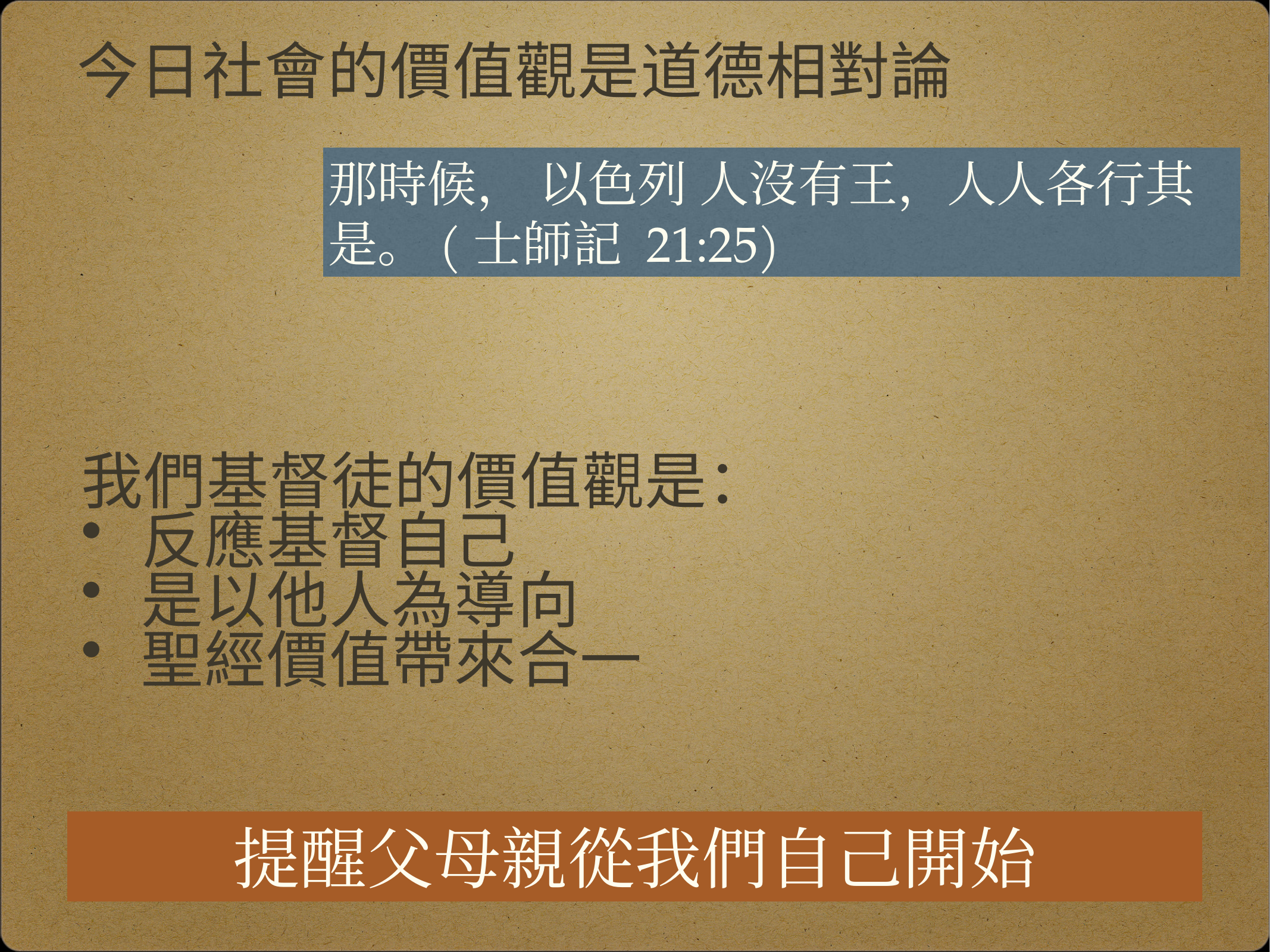

今日社會的價值觀是道德相對論
那時候， 以色列 人沒有王，人人各行其是。(士師記 21:25)
我們基督徒的價值觀是：
反應基督自己
是以他人為導向
聖經價值帶來合一
提醒父母親從我們自己開始